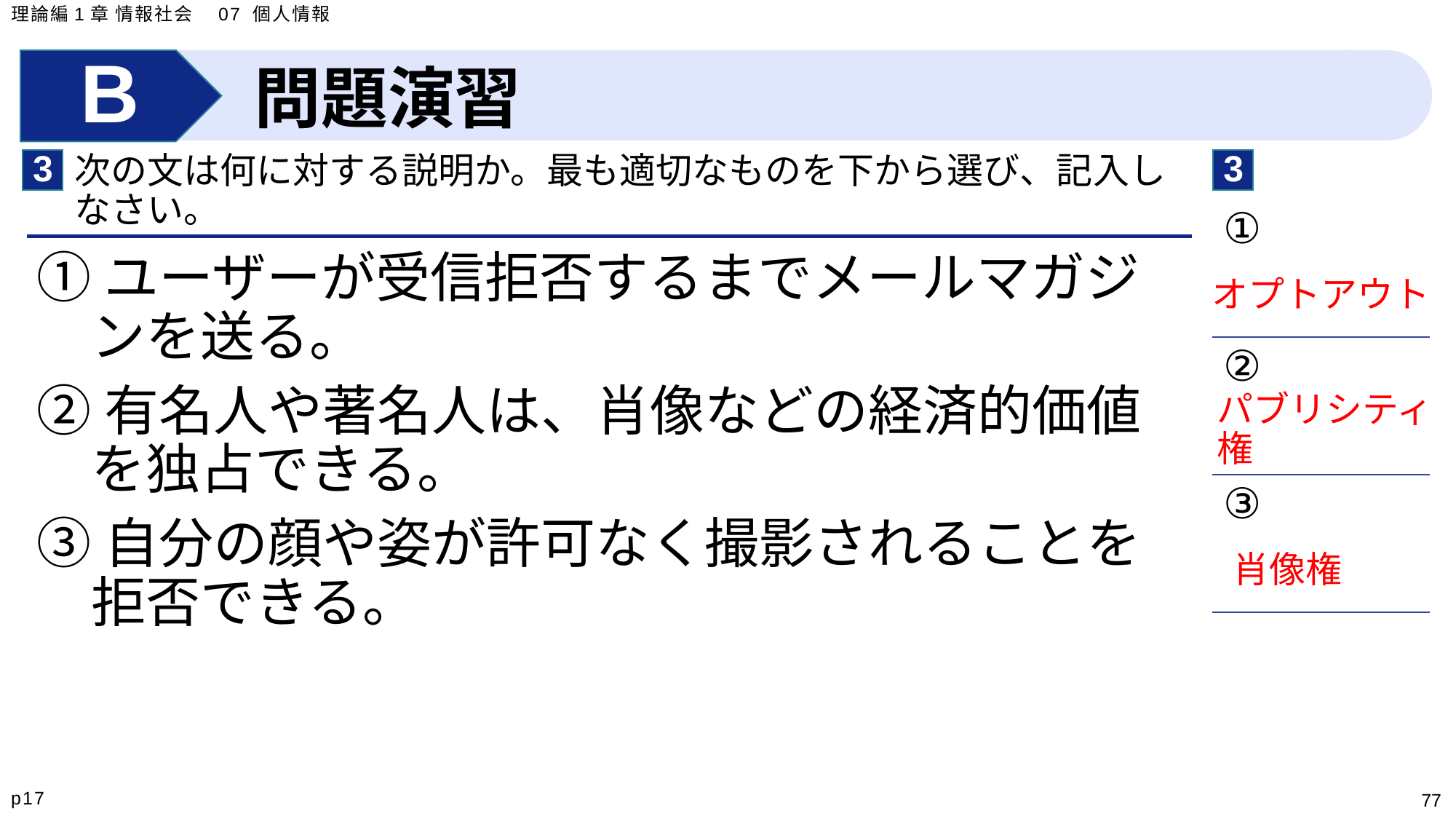

理論編1章 情報社会　07 個人情報
問題演習
3
3
次の文は何に対する説明か。最も適切なものを下から選び、記入しなさい。
| ① |
| --- |
| ② |
| ③ |
①ユーザーが受信拒否するまでメールマガジンを送る。
②有名人や著名人は、肖像などの経済的価値を独占できる。
③自分の顔や姿が許可なく撮影されることを拒否できる。

オプトアウト
パブリシティ
権
肖像権
p17
77